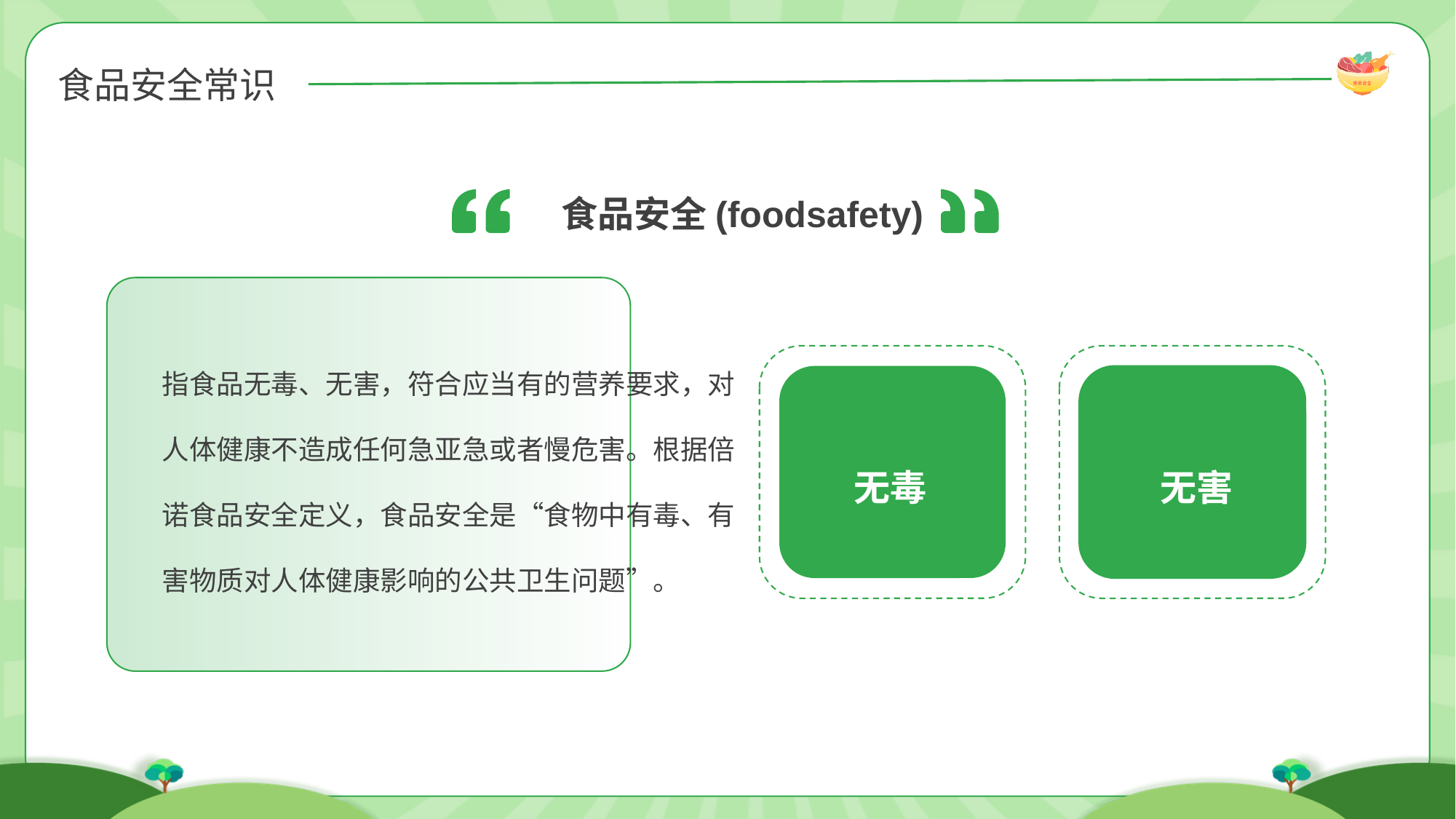

食品安全(foodsafety)

指食品无毒、无害，符合应当有的营养要求，对人体健康不造成任何急亚急或者慢危害。根据倍诺食品安全定义，食品安全是“食物中有毒、有害物质对人体健康影响的公共卫生问题”。

无毒

无害